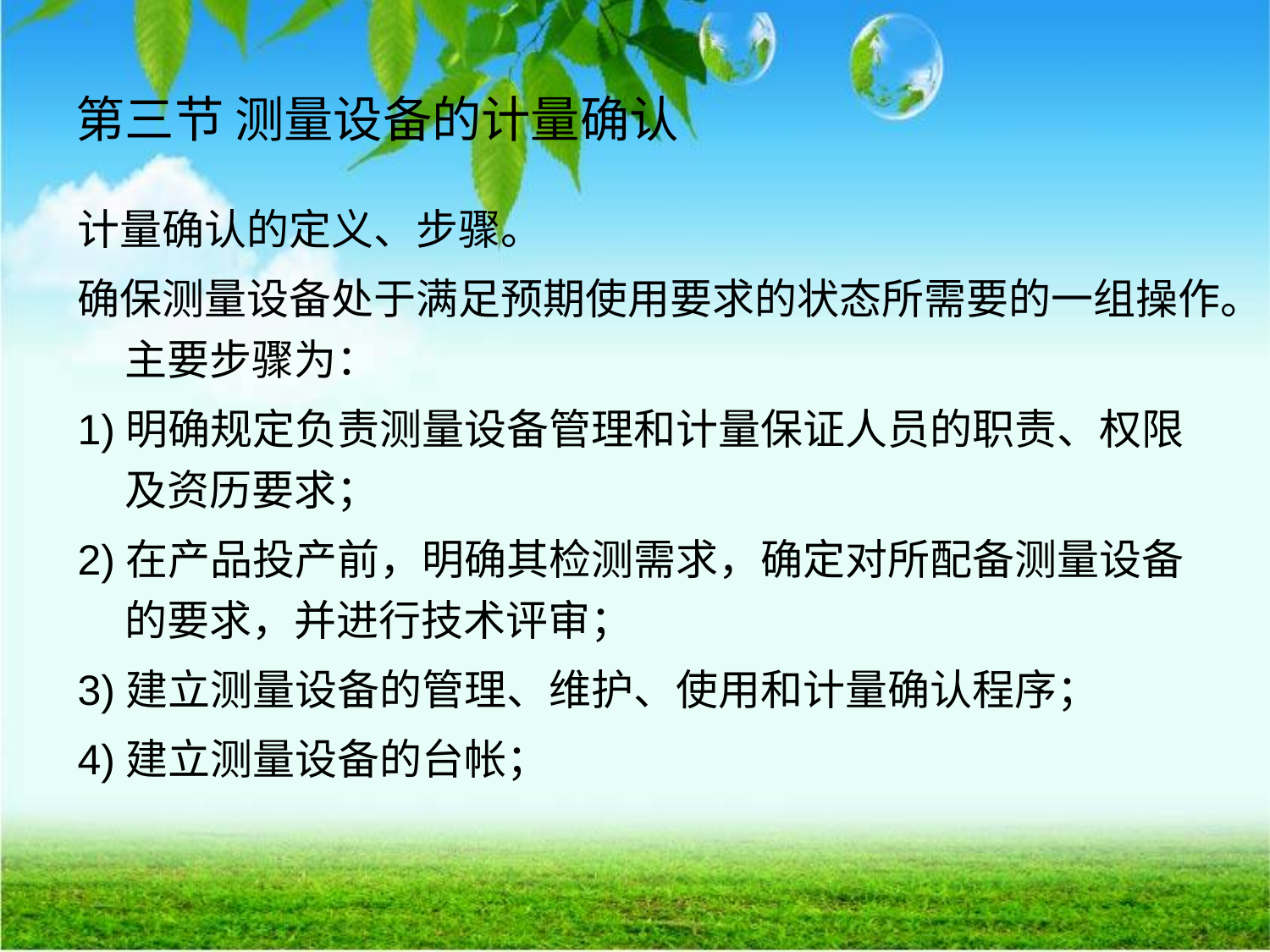

# 第三节 测量设备的计量确认
计量确认的定义、步骤。
确保测量设备处于满足预期使用要求的状态所需要的一组操作。主要步骤为：
1)明确规定负责测量设备管理和计量保证人员的职责、权限及资历要求；
2)在产品投产前，明确其检测需求，确定对所配备测量设备的要求，并进行技术评审；
3)建立测量设备的管理、维护、使用和计量确认程序；
4)建立测量设备的台帐；